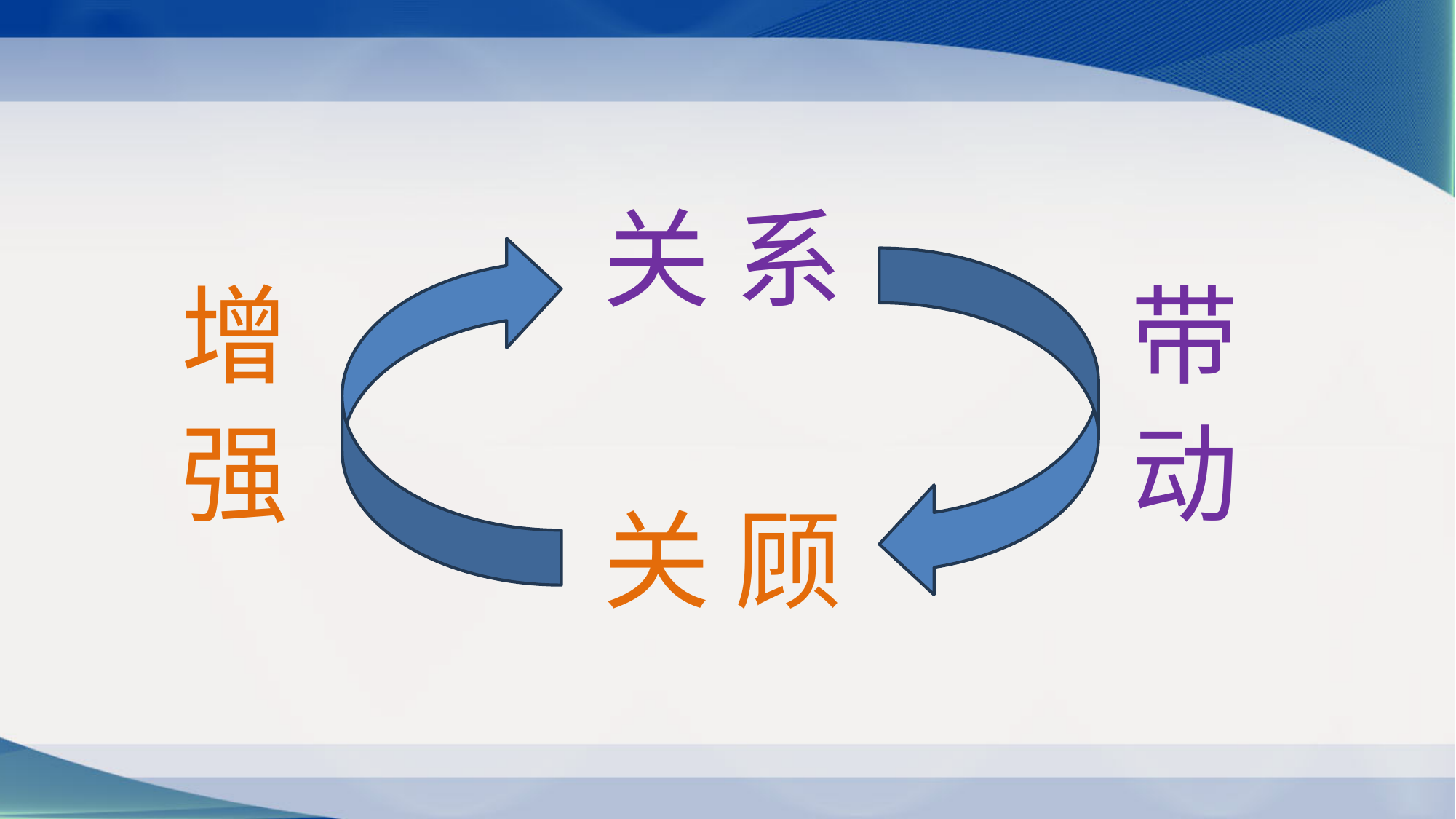

关 系

关 顾

增
强
带
动